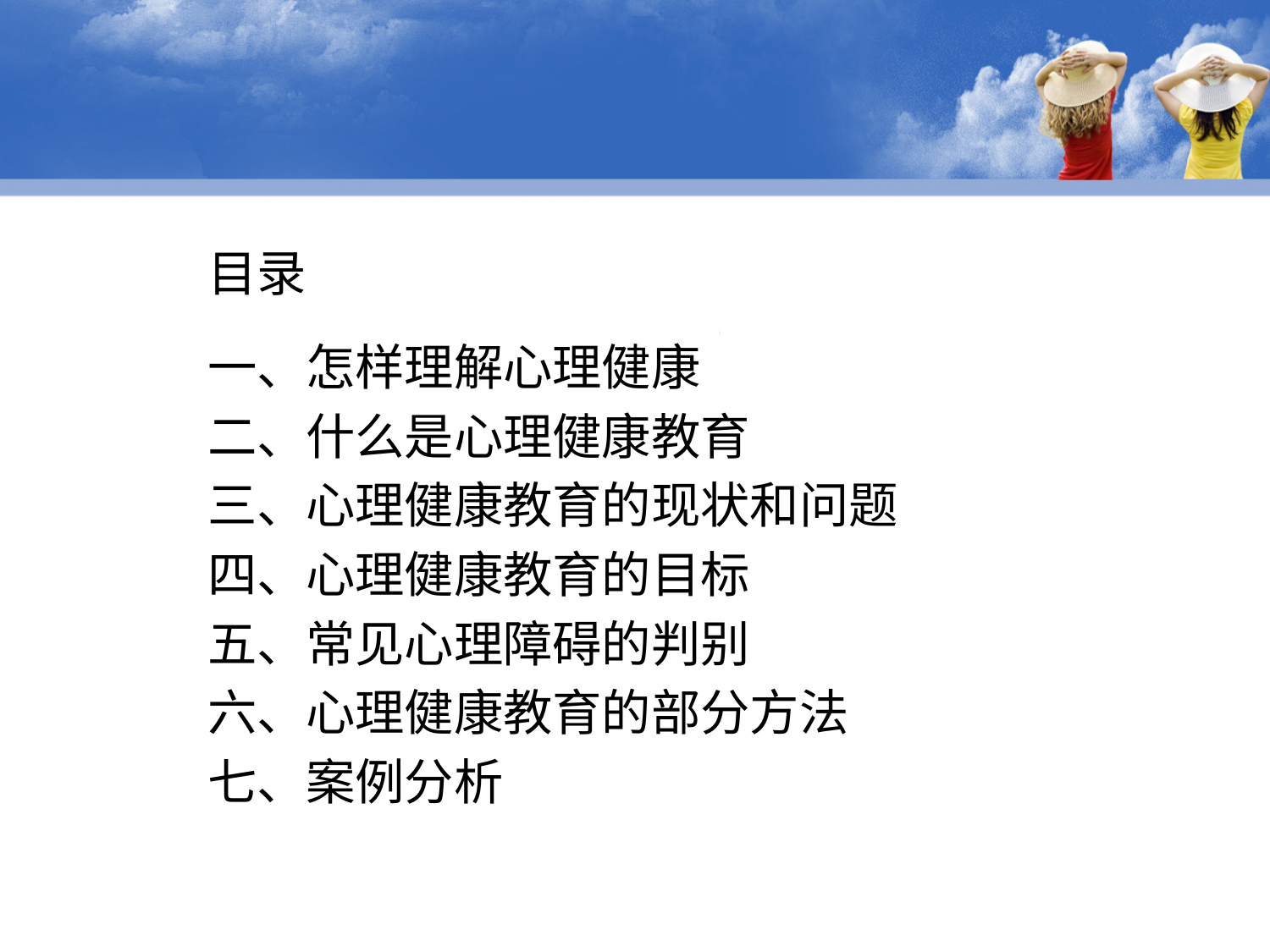

目录

一、怎样理解心理健康
二、什么是心理健康教育
三、心理健康教育的现状和问题
四、心理健康教育的目标
五、常见心理障碍的判别
六、心理健康教育的部分方法
七、案例分析